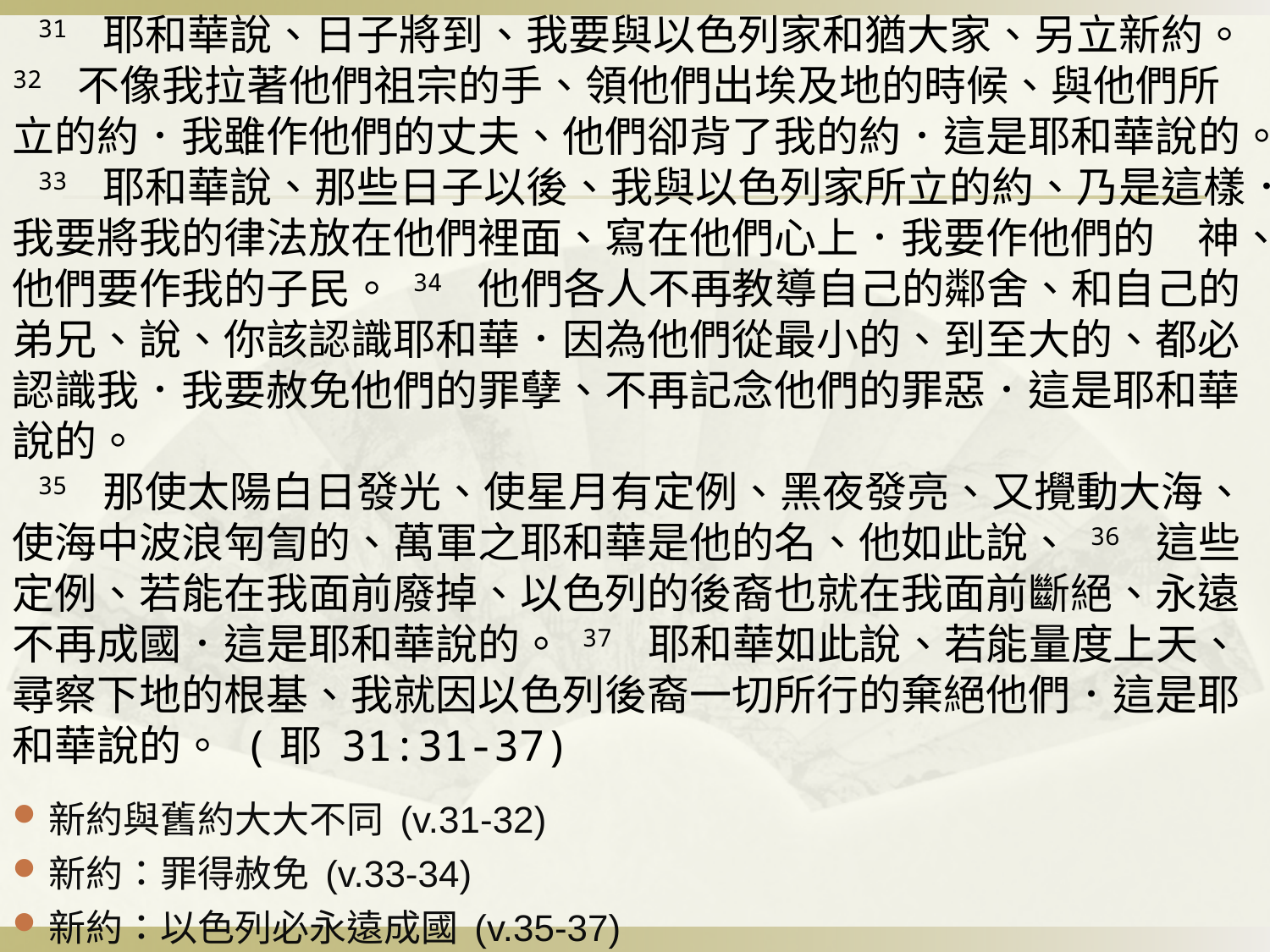

31 耶和華說、日子將到、我要與以色列家和猶大家、另立新約。 32 不像我拉著他們祖宗的手、領他們出埃及地的時候、與他們所立的約．我雖作他們的丈夫、他們卻背了我的約．這是耶和華說的。
 33 耶和華說、那些日子以後、我與以色列家所立的約、乃是這樣．我要將我的律法放在他們裡面、寫在他們心上．我要作他們的　神、他們要作我的子民。 34 他們各人不再教導自己的鄰舍、和自己的弟兄、說、你該認識耶和華．因為他們從最小的、到至大的、都必認識我．我要赦免他們的罪孽、不再記念他們的罪惡．這是耶和華說的。
 35 那使太陽白日發光、使星月有定例、黑夜發亮、又攪動大海、使海中波浪匉訇的、萬軍之耶和華是他的名、他如此說、 36 這些定例、若能在我面前廢掉、以色列的後裔也就在我面前斷絕、永遠不再成國．這是耶和華說的。 37 耶和華如此說、若能量度上天、尋察下地的根基、我就因以色列後裔一切所行的棄絕他們．這是耶和華說的。 (耶 31:31-37)
新約與舊約大大不同 (v.31-32)
新約：罪得赦免 (v.33-34)
新約：以色列必永遠成國 (v.35-37)